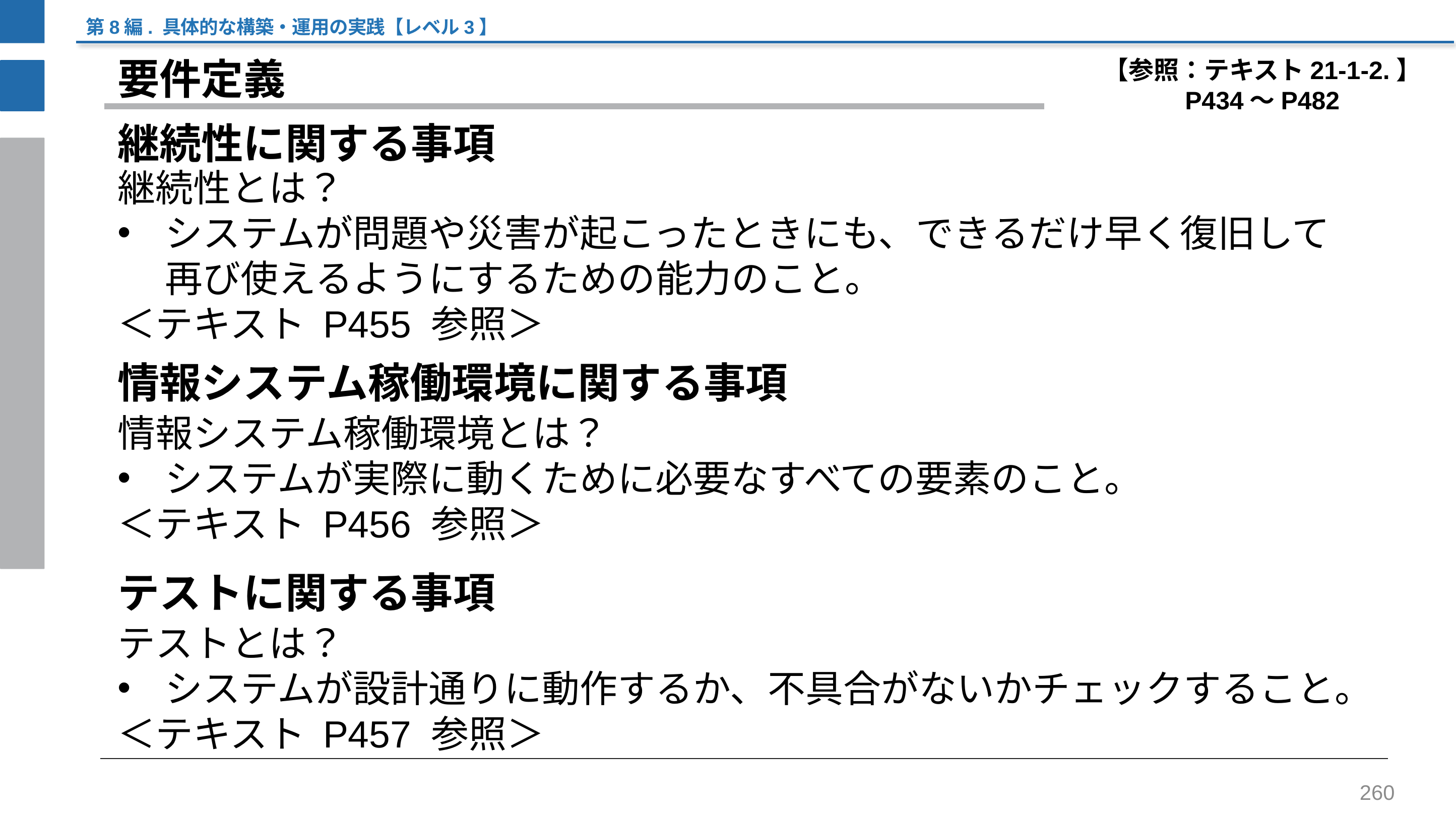

第8編. 具体的な構築・運用の実践【レベル3】
【参照：テキスト21-1-2.】
P434～P482
要件定義
継続性に関する事項
継続性とは？
システムが問題や災害が起こったときにも、できるだけ早く復旧して
再び使えるようにするための能力のこと。
＜テキスト P455 参照＞
情報システム稼働環境に関する事項
情報システム稼働環境とは？
システムが実際に動くために必要なすべての要素のこと。
＜テキスト P456 参照＞
テストに関する事項
テストとは？
システムが設計通りに動作するか、不具合がないかチェックすること。
＜テキスト P457 参照＞
260